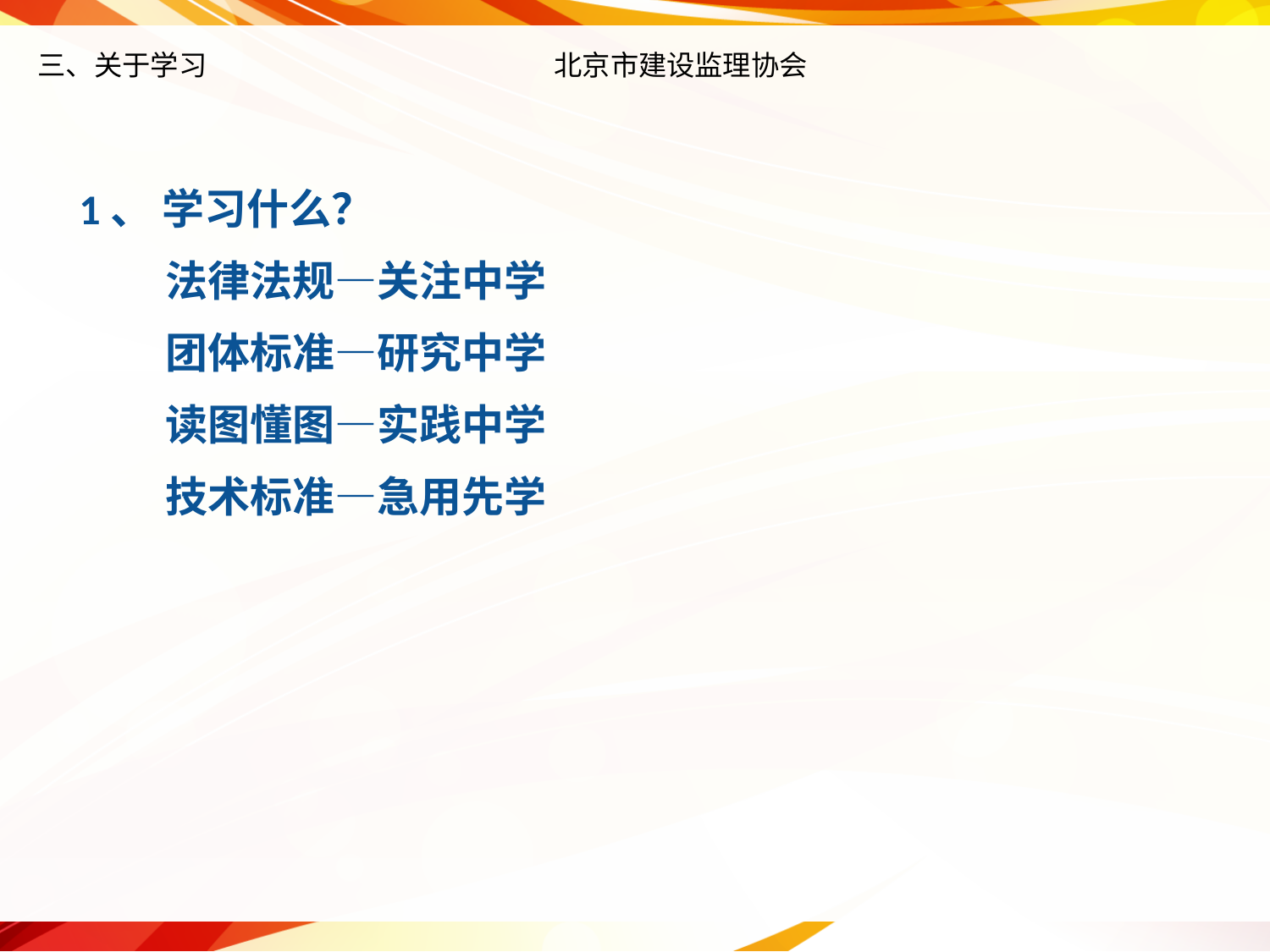

# 三、关于学习                                                       北京市建设监理协会

  1、 学习什么？
          法律法规—关注中学
          团体标准—研究中学
          读图懂图—实践中学
          技术标准—急用先学